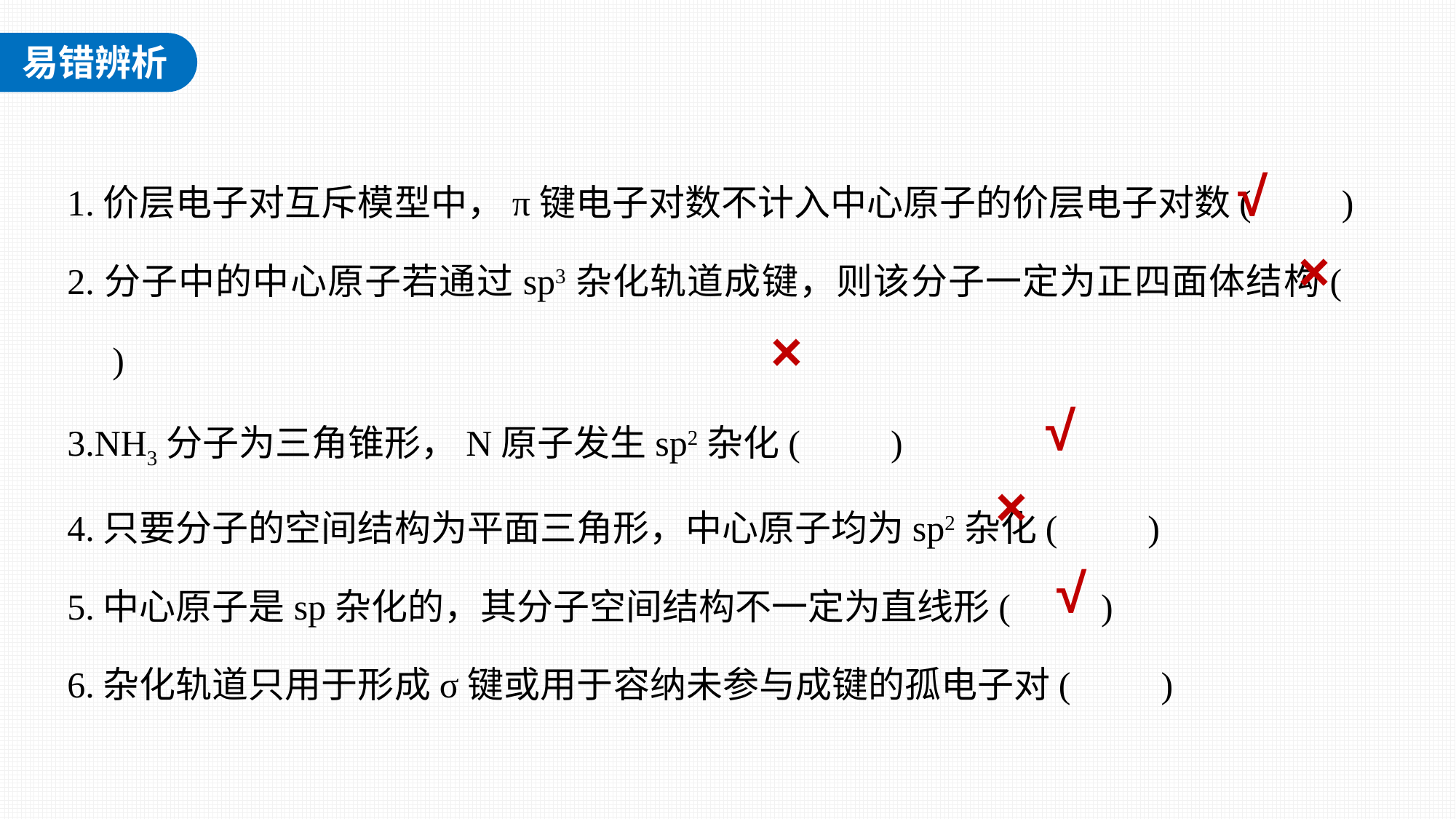

1.价层电子对互斥模型中，π键电子对数不计入中心原子的价层电子对数(　　)
2.分子中的中心原子若通过sp3杂化轨道成键，则该分子一定为正四面体结构(　　)
3.NH3分子为三角锥形，N原子发生sp2杂化(　　)
4.只要分子的空间结构为平面三角形，中心原子均为sp2杂化(　　)
5.中心原子是sp杂化的，其分子空间结构不一定为直线形(　　)
6.杂化轨道只用于形成σ键或用于容纳未参与成键的孤电子对(　　)
√
×
×
√
×
√